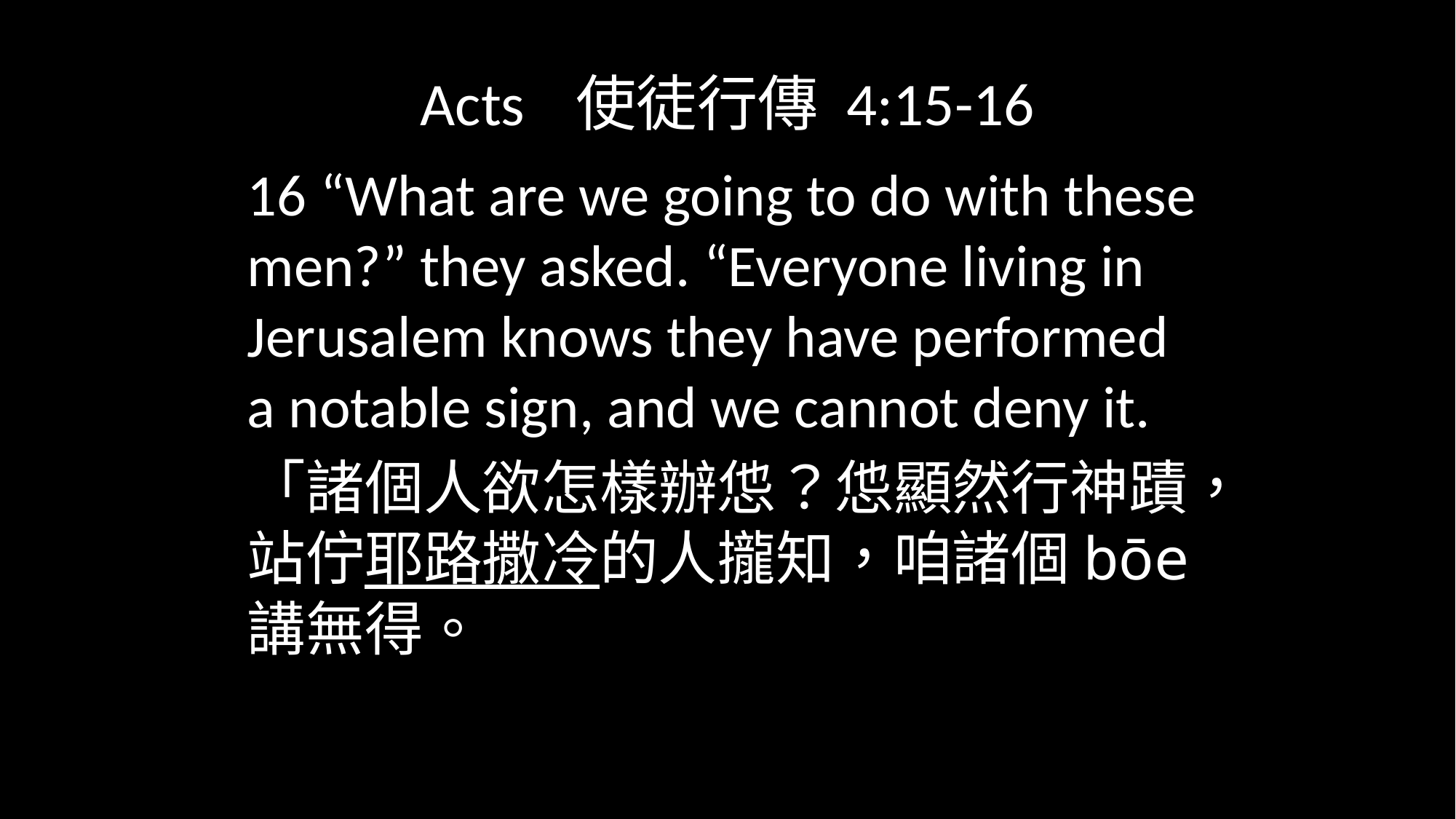

# Acts 使徒行傳 4:15-16
16 “What are we going to do with these men?” they asked. “Everyone living in Jerusalem knows they have performed a notable sign, and we cannot deny it.
「諸個人欲怎樣辦怹？怹顯然行神蹟，站佇耶路撒冷的人攏知，咱諸個bōe講無得。